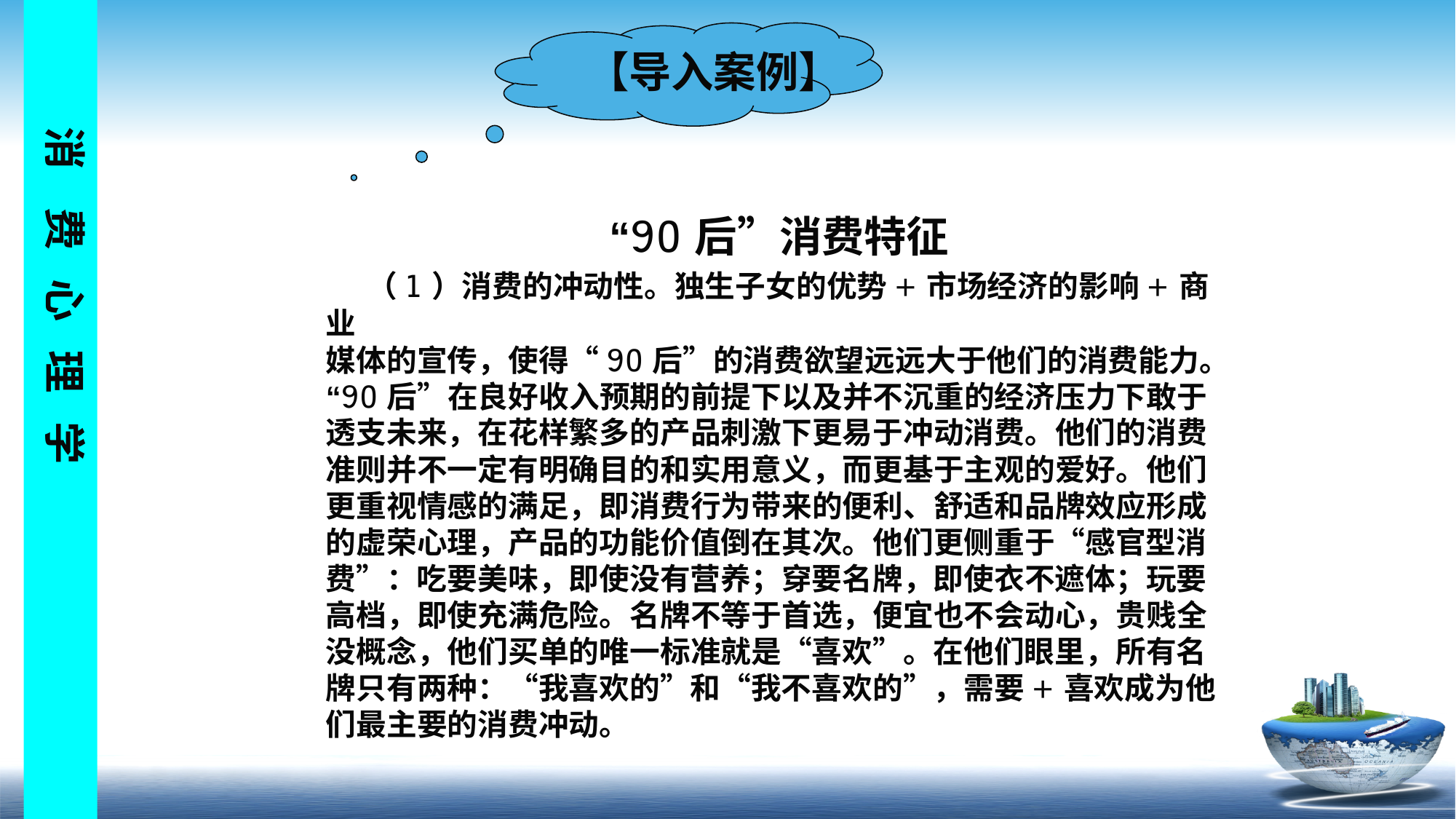

【导入案例】
“90后”消费特征
    （1）消费的冲动性。独生子女的优势+市场经济的影响+商业
媒体的宣传，使得“90后”的消费欲望远远大于他们的消费能力。
“90后”在良好收入预期的前提下以及并不沉重的经济压力下敢于透支未来，在花样繁多的产品刺激下更易于冲动消费。他们的消费准则并不一定有明确目的和实用意义，而更基于主观的爱好。他们更重视情感的满足，即消费行为带来的便利、舒适和品牌效应形成的虚荣心理，产品的功能价值倒在其次。他们更侧重于“感官型消费”：吃要美味，即使没有营养；穿要名牌，即使衣不遮体；玩要高档，即使充满危险。名牌不等于首选，便宜也不会动心，贵贱全没概念，他们买单的唯一标准就是“喜欢”。在他们眼里，所有名牌只有两种：“我喜欢的”和“我不喜欢的”，需要+喜欢成为他们最主要的消费冲动。